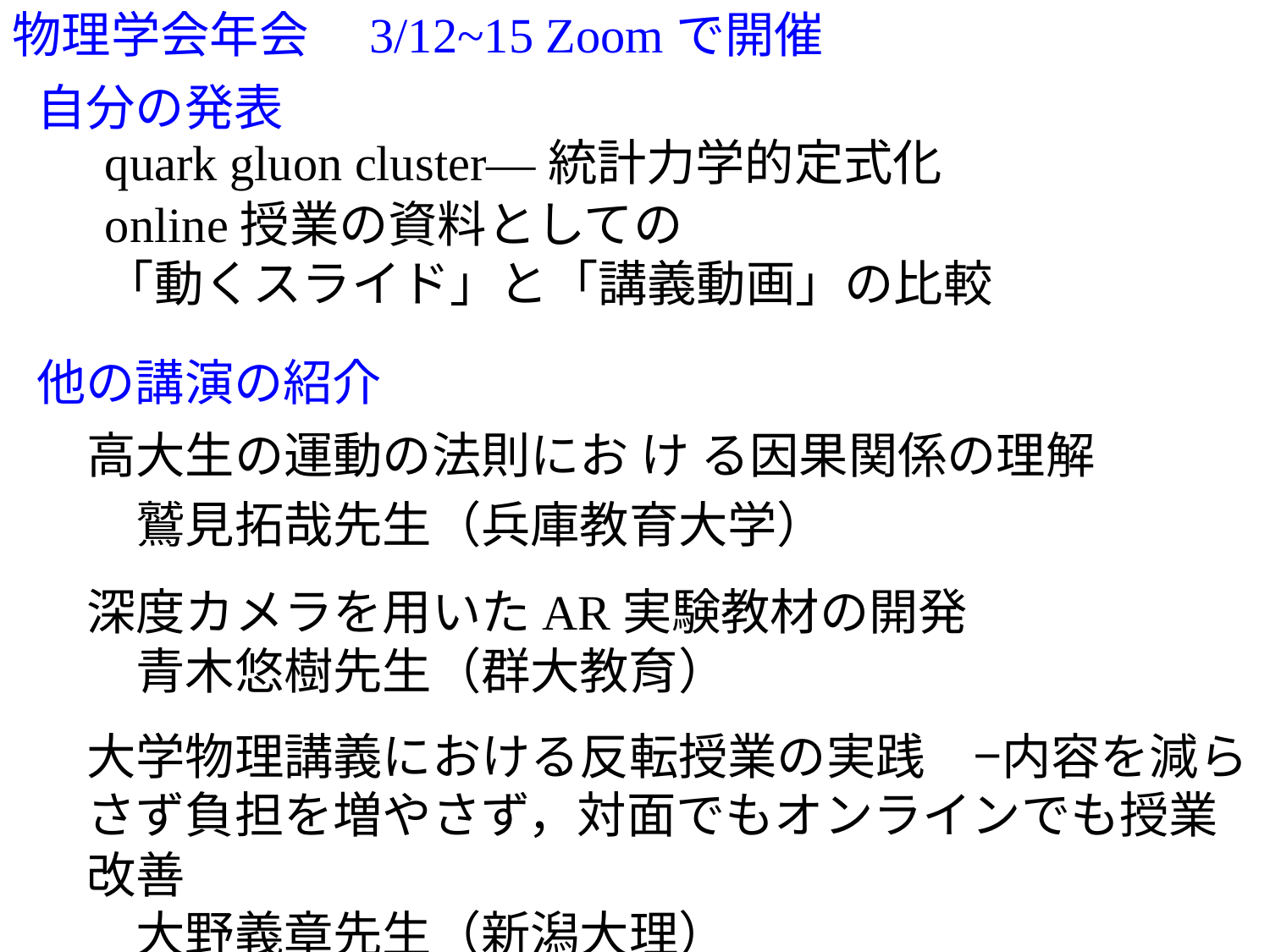

物理学会年会　3/12~15 Zoomで開催
自分の発表
quark gluon cluster―統計力学的定式化
online授業の資料としての
「動くスライド」と「講義動画」の比較
他の講演の紹介
高大生の運動の法則にお け る因果関係の理解
　鷲見拓哉先生（兵庫教育大学）
深度カメラを用いたAR実験教材の開発
　青木悠樹先生（群大教育）
大学物理講義における反転授業の実践　−内容を減らさず負担を増やさず，対面でもオンラインでも授業改善
　大野義章先生（新潟大理）